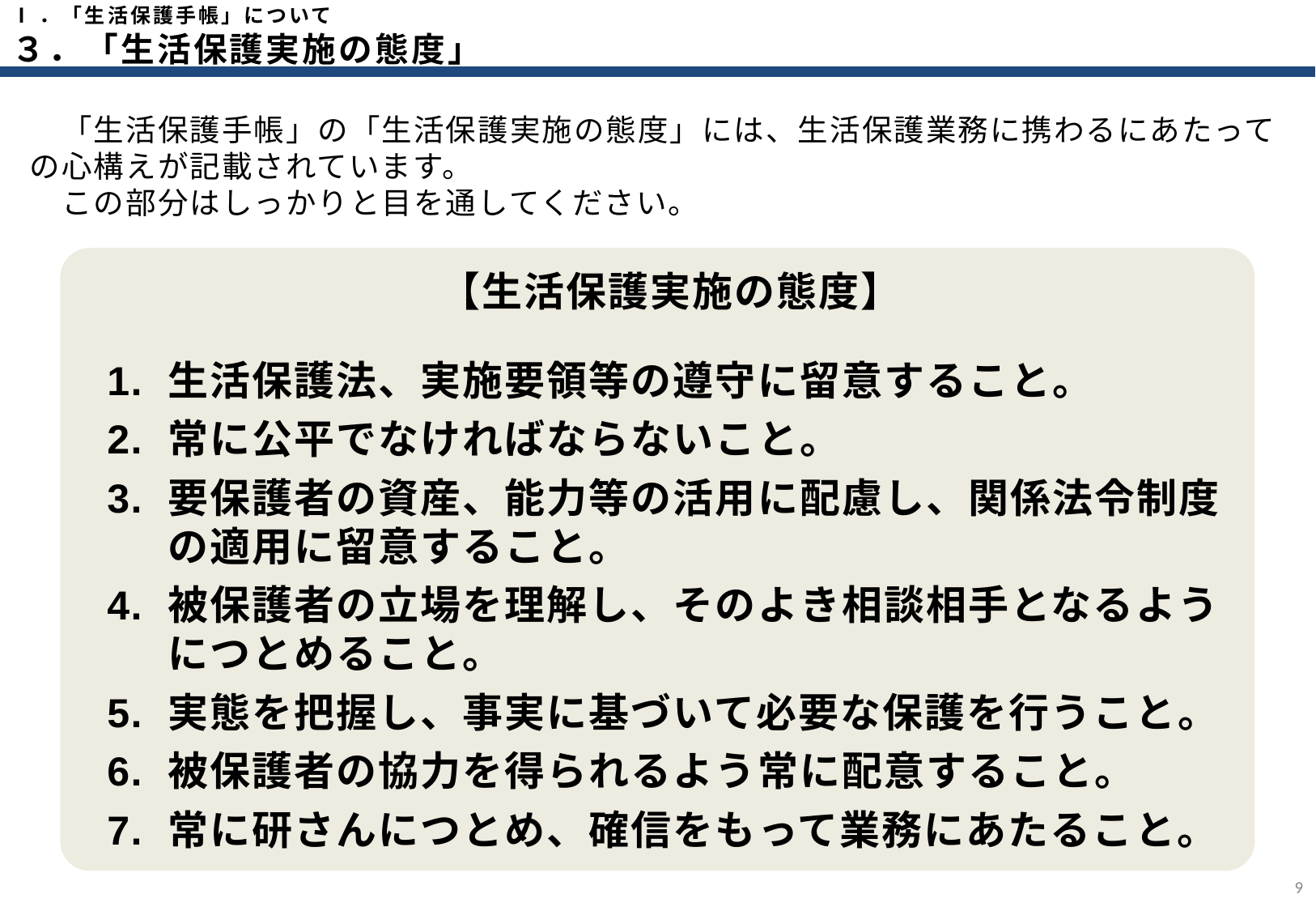

Ⅰ．「生活保護手帳」について
３．「生活保護実施の態度」
　「生活保護手帳」の「生活保護実施の態度」には、生活保護業務に携わるにあたっての心構えが記載されています。
　この部分はしっかりと目を通してください。
【生活保護実施の態度】

生活保護法、実施要領等の遵守に留意すること。
常に公平でなければならないこと。
要保護者の資産、能力等の活用に配慮し、関係法令制度の適用に留意すること。
被保護者の立場を理解し、そのよき相談相手となるようにつとめること。
実態を把握し、事実に基づいて必要な保護を行うこと。
被保護者の協力を得られるよう常に配意すること。
常に研さんにつとめ、確信をもって業務にあたること。
9